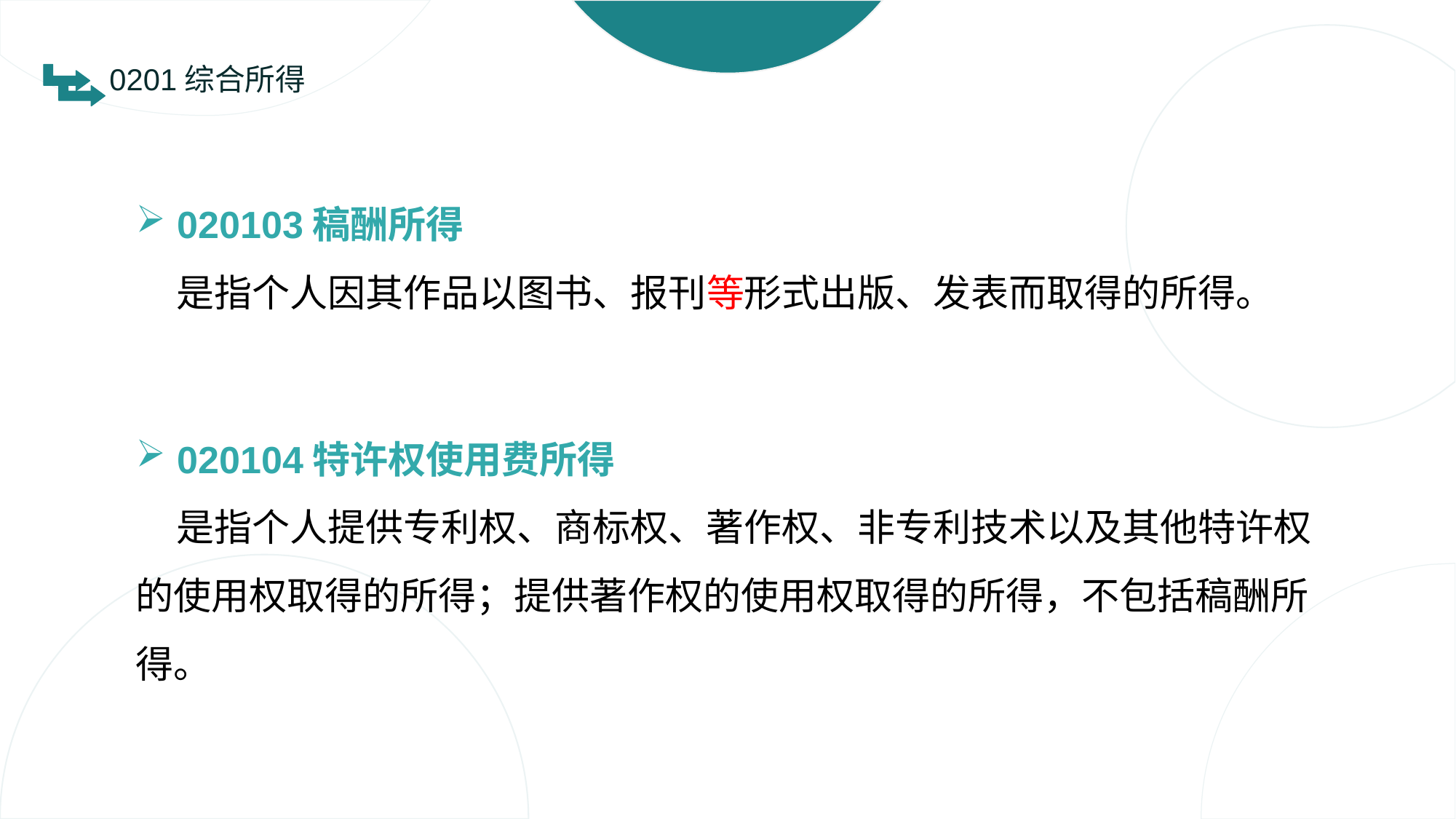

0201综合所得

020103稿酬所得
    是指个人因其作品以图书、报刊等形式出版、发表而取得的所得。

020104特许权使用费所得
    是指个人提供专利权、商标权、著作权、非专利技术以及其他特许权的使用权取得的所得；提供著作权的使用权取得的所得，不包括稿酬所得。